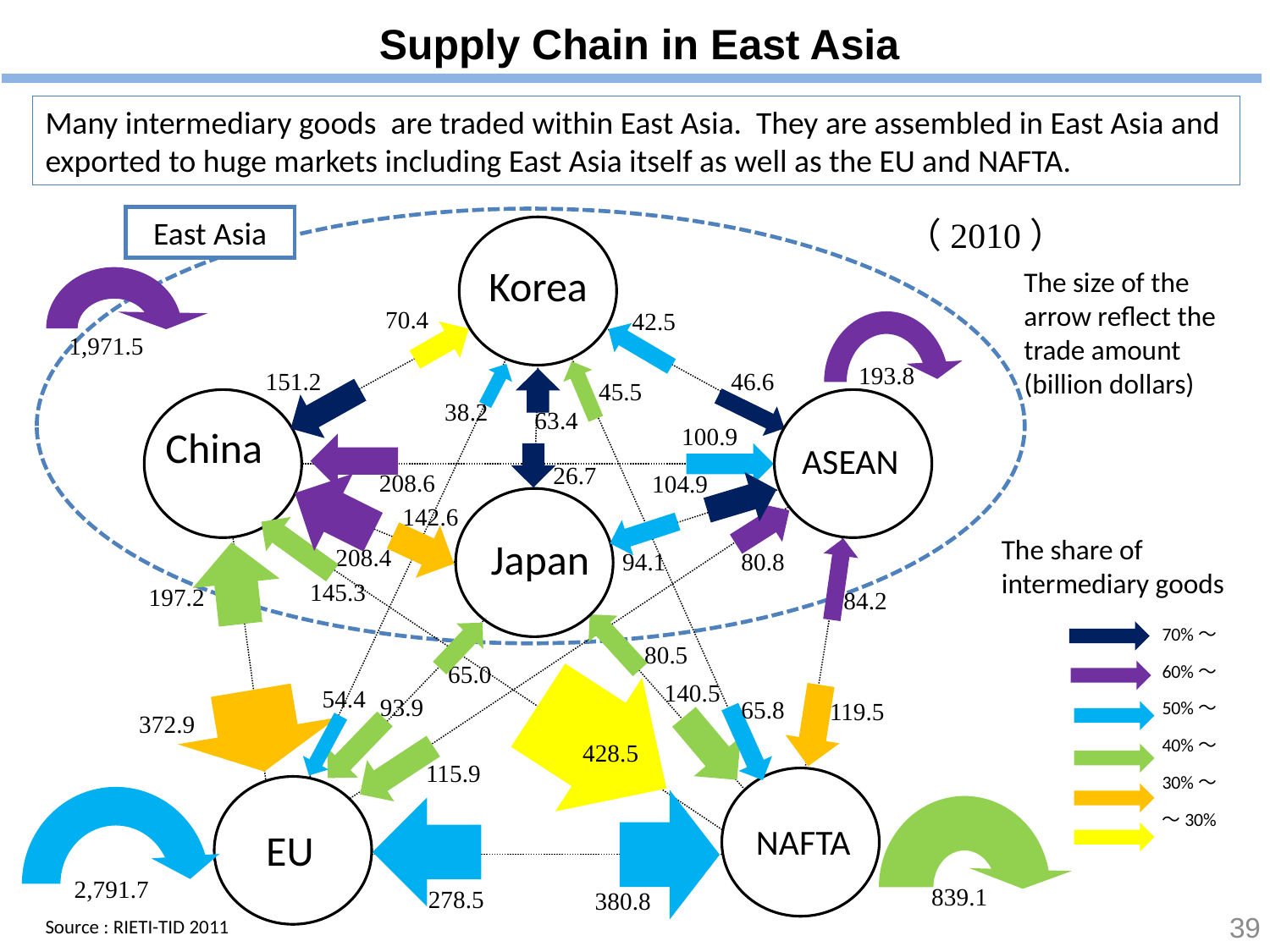

Supply Chain in East Asia
Many intermediary goods  are traded within East Asia.  They are assembled in East Asia and exported to huge markets including East Asia itself as well as the EU and NAFTA.
East Asia

Korea

70.4
42.5

1,971.5

193.8
151.2
46.6

45.5

38.2

63.4
China
100.9
ASEAN

26.7
208.6
104.9

142.6

Japan
208.4

80.8
94.1

145.3
197.2
84.2

80.5

65.0

140.5
54.4
93.9
65.8
119.5

372.9

428.5

115.9

NAFTA
EU
2,791.7
839.1
278.5
380.8
（2010）
The size of the arrow reflect the trade amount (billion dollars)
The share of intermediary goods
70%～

60%～

50%～

40%～

30%～

～30%

39
Source : RIETI-TID 2011
●多くの中間財（部品）が日本、韓国及びＡＳＥＡＮから中国に輸出され、中国で組み立てられた
　　完成品が北米・ＥＵ等の大市場国に輸出されている。
●東アジアにわたって構築されたサプライチェーンをカバーする経済連携の実現が重要。